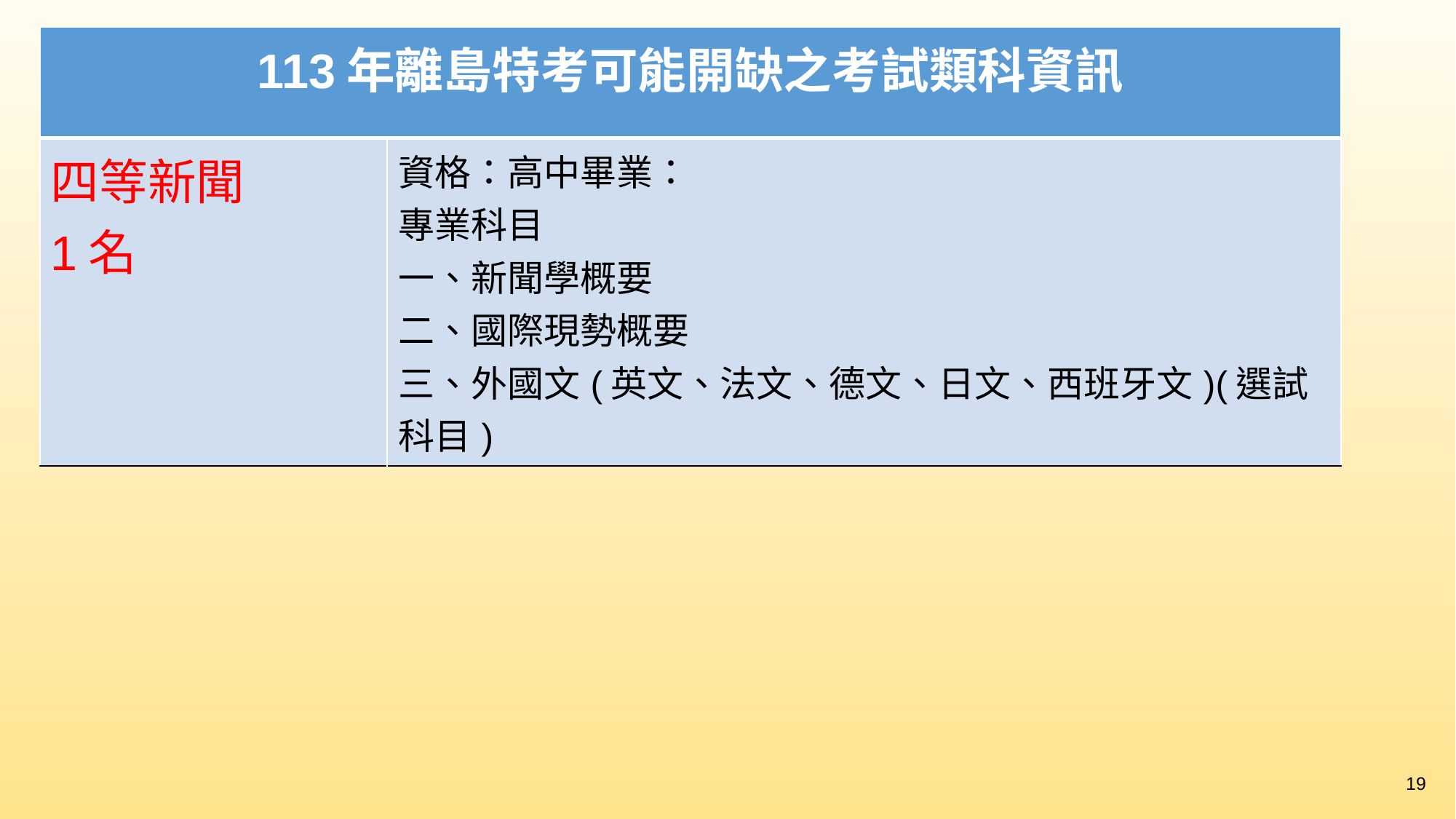

| 113年離島特考可能開缺之考試類科資訊 |  |
| --- | --- |
| 四等新聞 1名 | 資格：高中畢業： 專業科目 一、新聞學概要 二、國際現勢概要 三、外國文(英文、法文、德文、日文、西班牙文)(選試科目) |
19